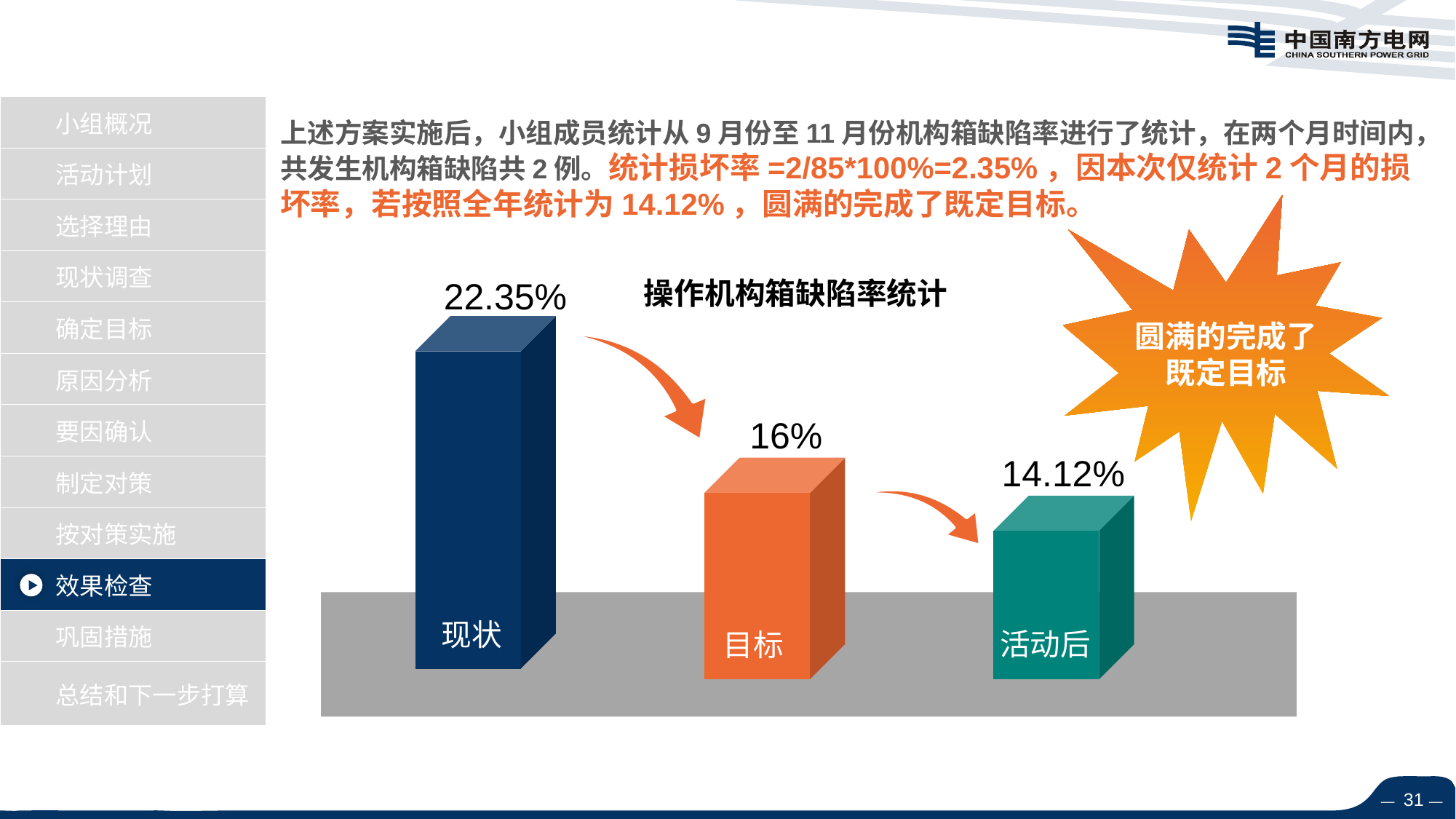

上述方案实施后，小组成员统计从9月份至11月份机构箱缺陷率进行了统计，在两个月时间内，共发生机构箱缺陷共2例。统计损坏率=2/85*100%=2.35%，因本次仅统计2个月的损坏率，若按照全年统计为14.12%，圆满的完成了既定目标。

圆满的完成了
既定目标
22.35%

现状
操作机构箱缺陷率统计

16%

目标
14.12%

活动后